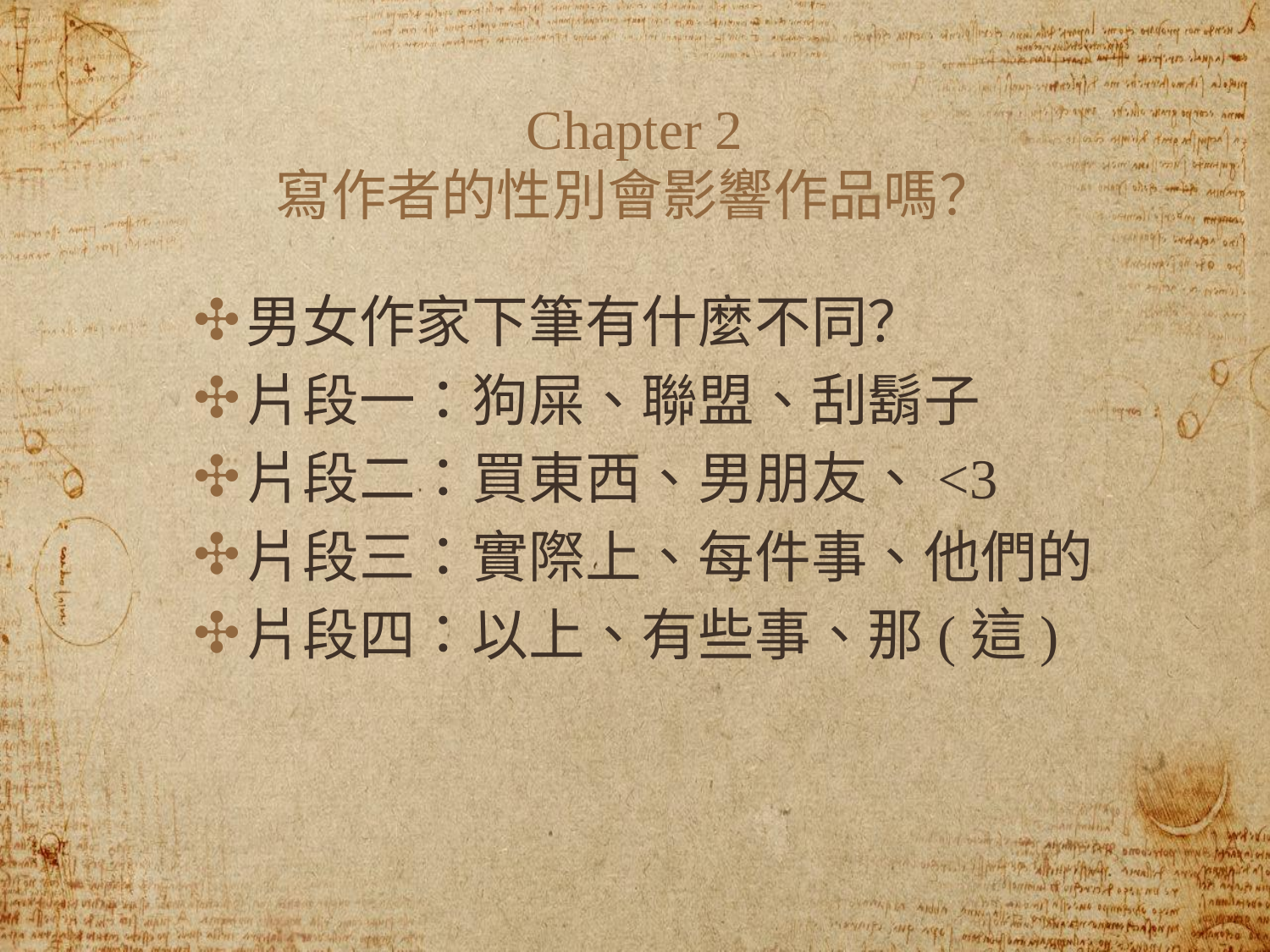

# Chapter 2
寫作者的性別會影響作品嗎？
男女作家下筆有什麼不同？
片段一：狗屎、聯盟、刮鬍子
片段二：買東西、男朋友、<3
片段三：實際上、每件事、他們的
片段四：以上、有些事、那(這)